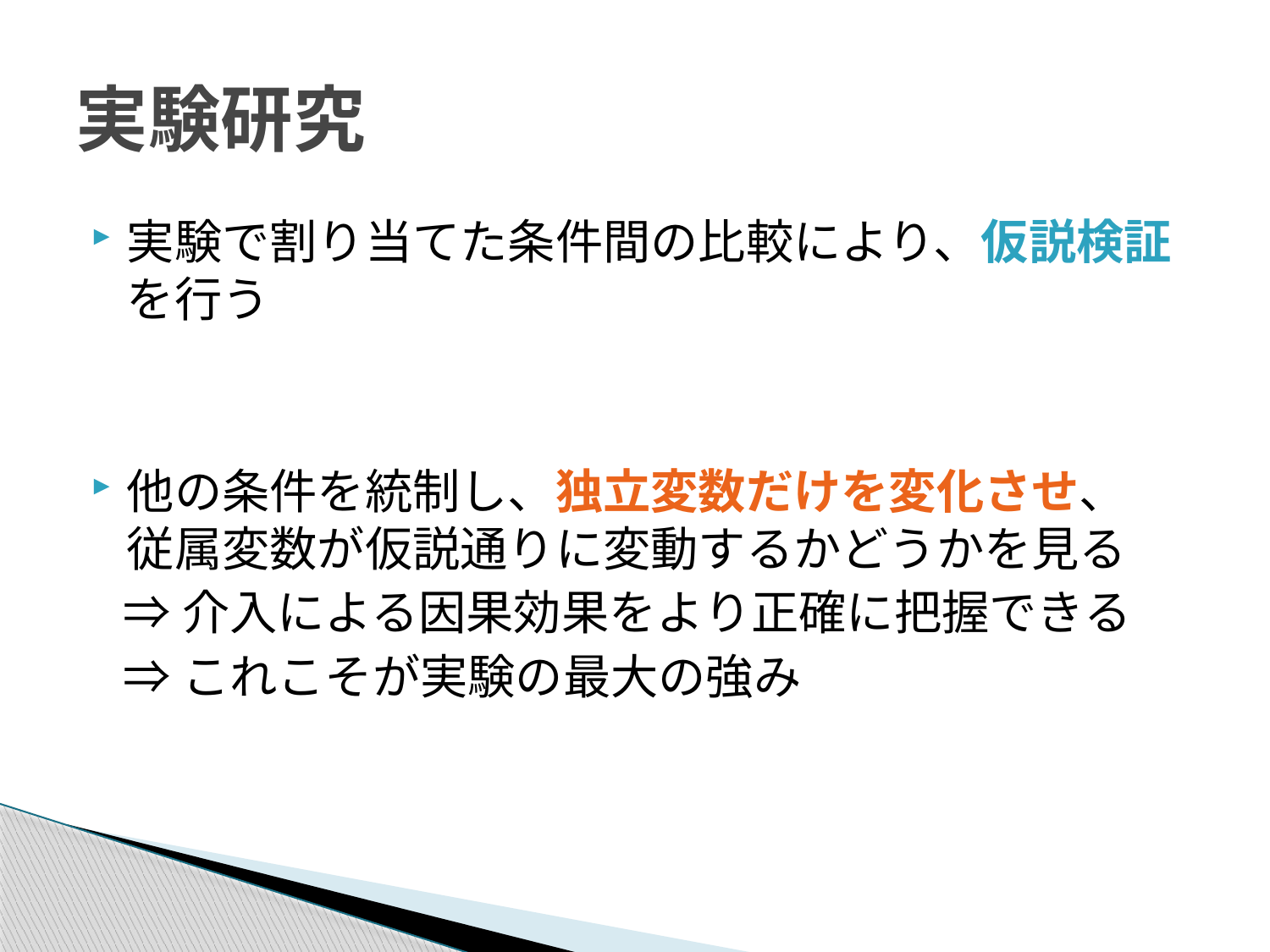

# 実験研究
実験で割り当てた条件間の比較により、仮説検証を行う

他の条件を統制し、独立変数だけを変化させ、　従属変数が仮説通りに変動するかどうかを見る
   ⇒介入による因果効果をより正確に把握できる
   ⇒これこそが実験の最大の強み